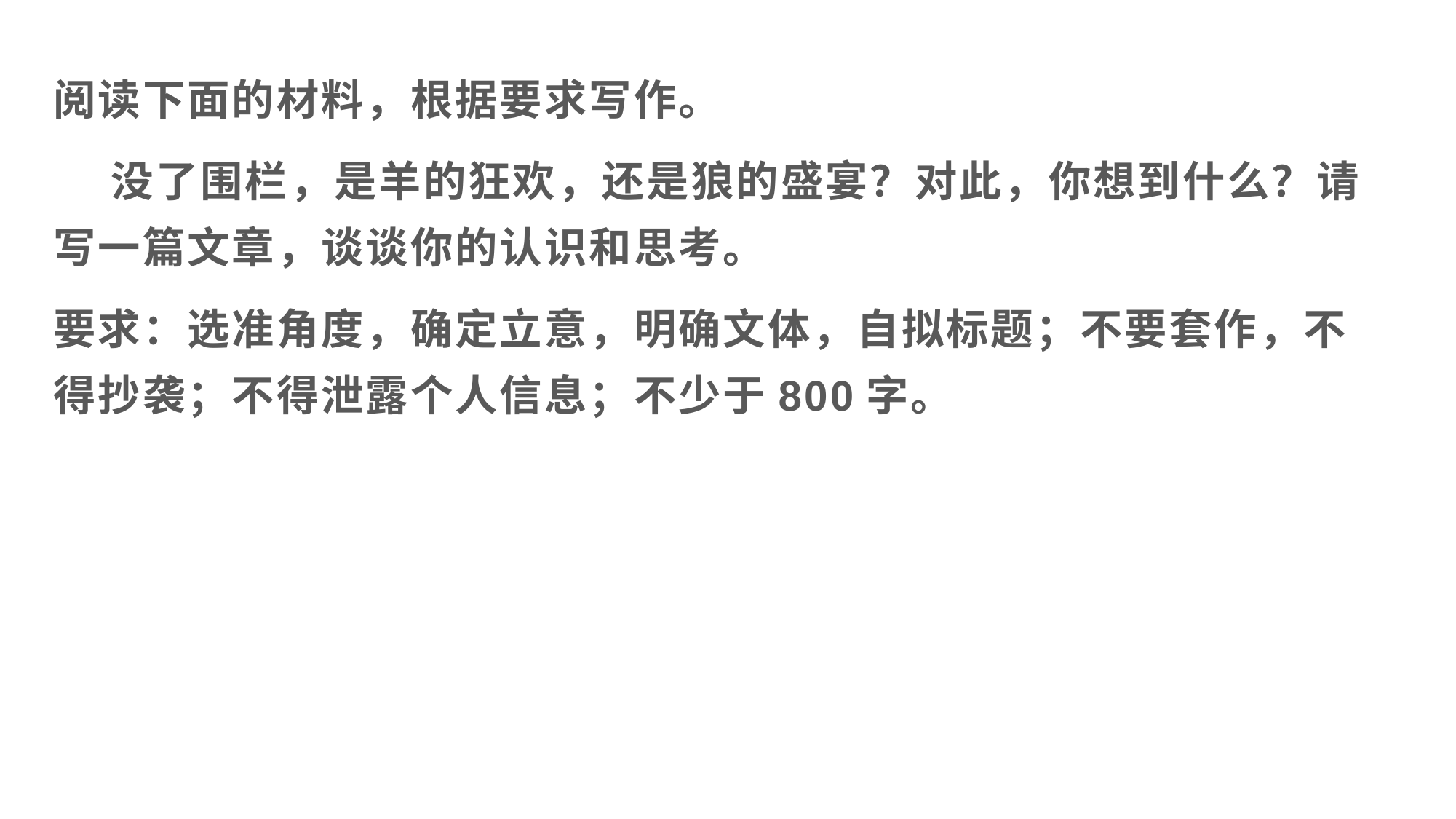

阅读下面的材料，根据要求写作。
    没了围栏，是羊的狂欢，还是狼的盛宴？对此，你想到什么？请写一篇文章，谈谈你的认识和思考。
要求：选准角度，确定立意，明确文体，自拟标题；不要套作，不得抄袭；不得泄露个人信息；不少于800字。